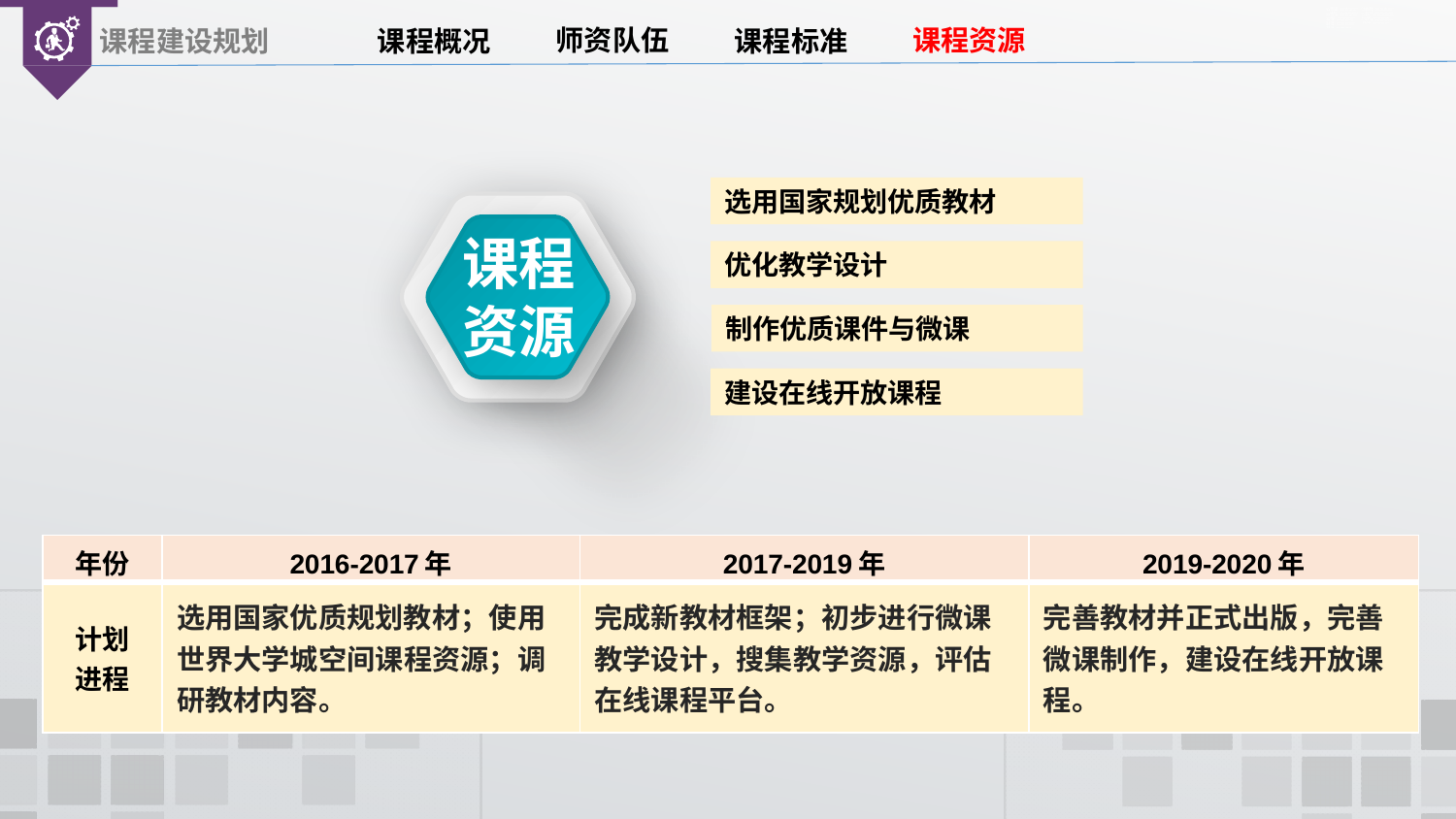

课程资源
选用国家规划优质教材
优化教学设计
制作优质课件与微课
建设在线开放课程
| 年份 | 2016-2017年 | 2017-2019年 | 2019-2020年 |
| --- | --- | --- | --- |
| 计划 进程 | 选用国家优质规划教材；使用世界大学城空间课程资源；调研教材内容。 | 完成新教材框架；初步进行微课教学设计，搜集教学资源，评估在线课程平台。 | 完善教材并正式出版，完善微课制作，建设在线开放课程。 |